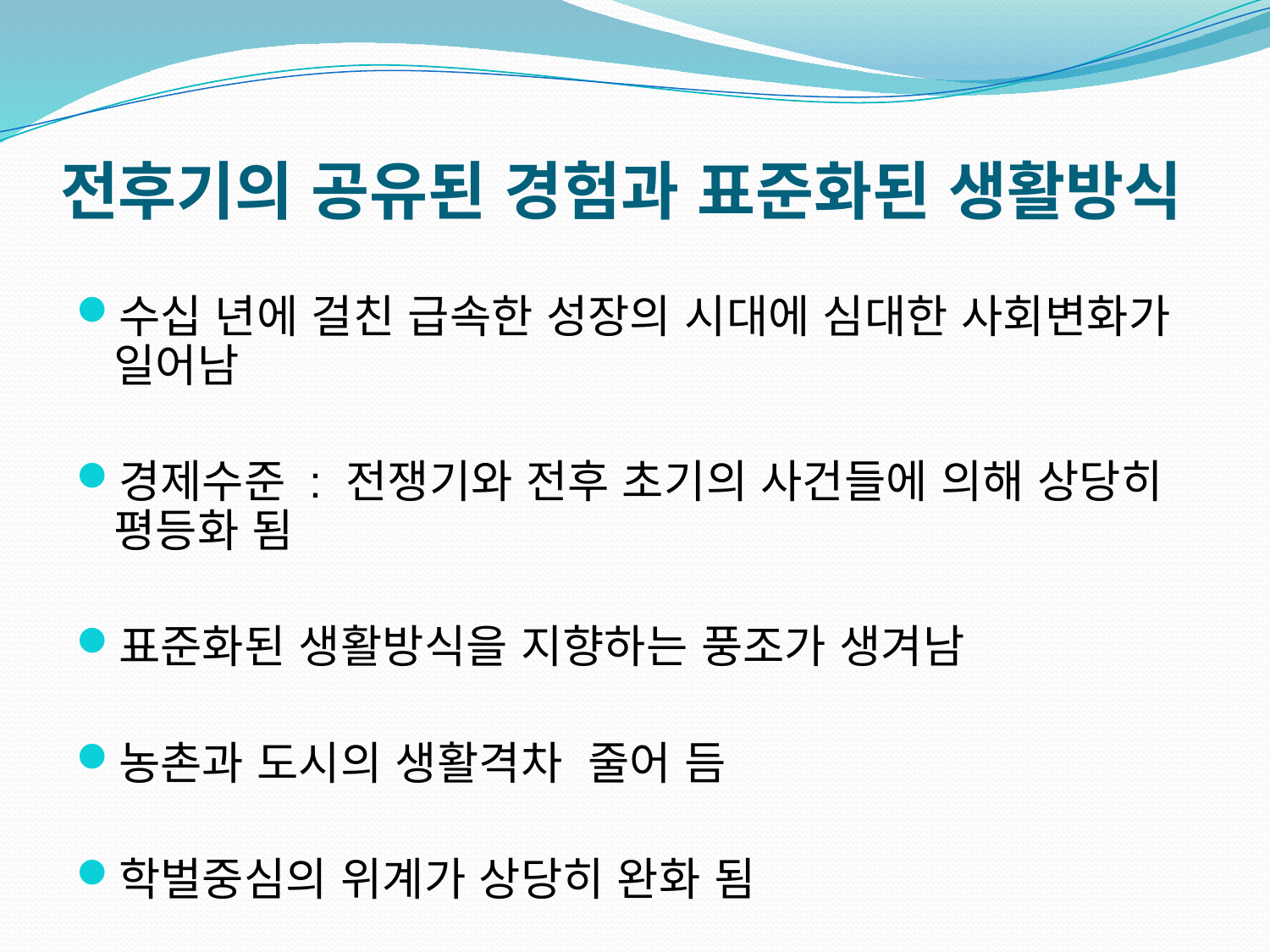

# 전후기의 공유된 경험과 표준화된 생활방식
수십 년에 걸친 급속한 성장의 시대에 심대한 사회변화가 일어남

경제수준 : 전쟁기와 전후 초기의 사건들에 의해 상당히 평등화 됨

표준화된 생활방식을 지향하는 풍조가 생겨남

농촌과 도시의 생활격차  줄어 듬

학벌중심의 위계가 상당히 완화 됨